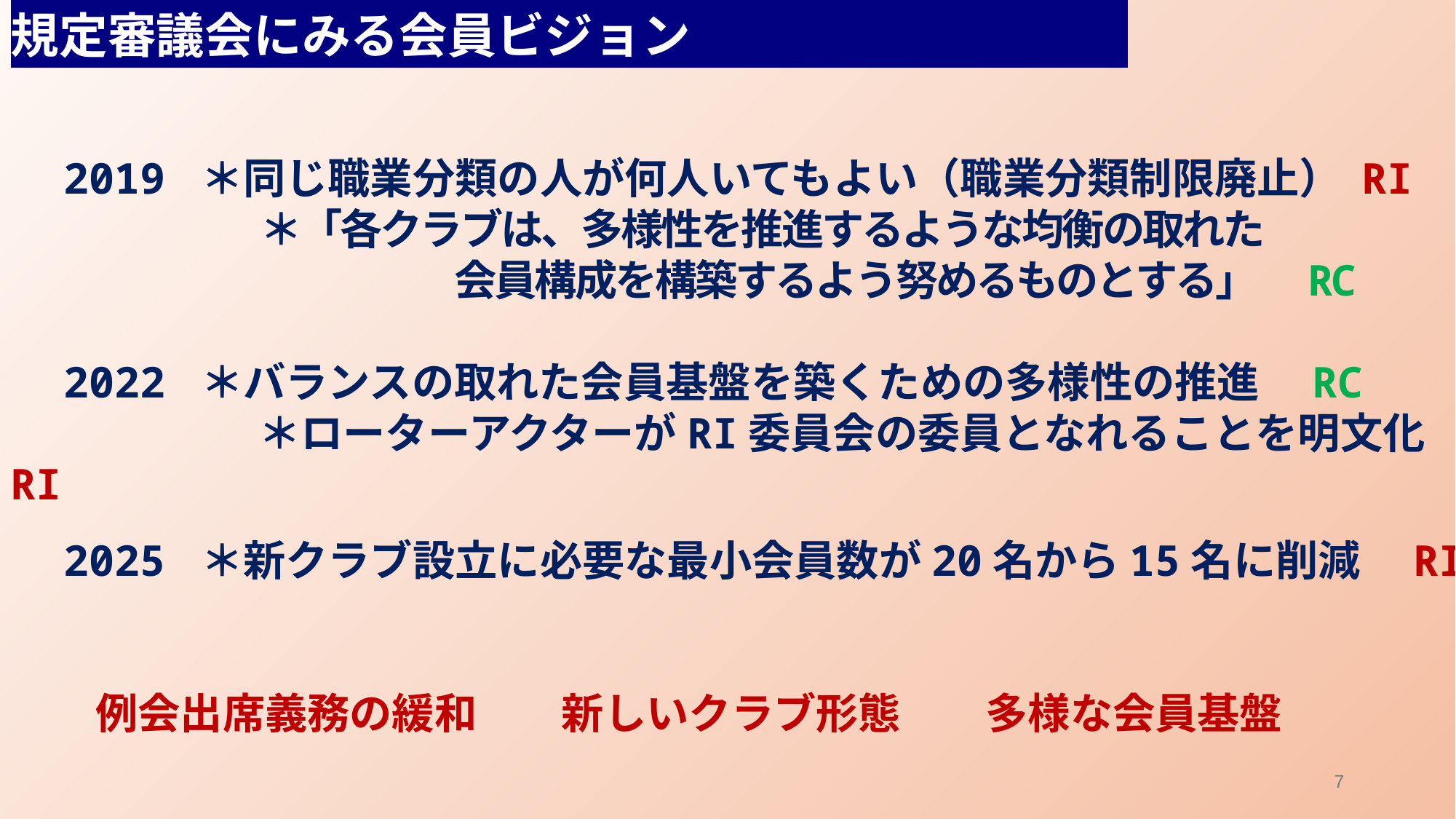

規定審議会にみる会員ビジョン

　2019 ＊同じ職業分類の人が何人いてもよい（職業分類制限廃止） RI
　		    ＊「各クラブは、多様性を推進するような均衡の取れた
　				 会員構成を構築するよう努めるものとする」　RC

　2022 ＊バランスの取れた会員基盤を築くための多様性の推進　RC
		  ＊ローターアクターがRI委員会の委員となれることを明文化　RI

　2025 ＊新クラブ設立に必要な最⼩会員数が20名から15名に削減　RI

　　例会出席義務の緩和　　新しいクラブ形態　　多様な会員基盤

7